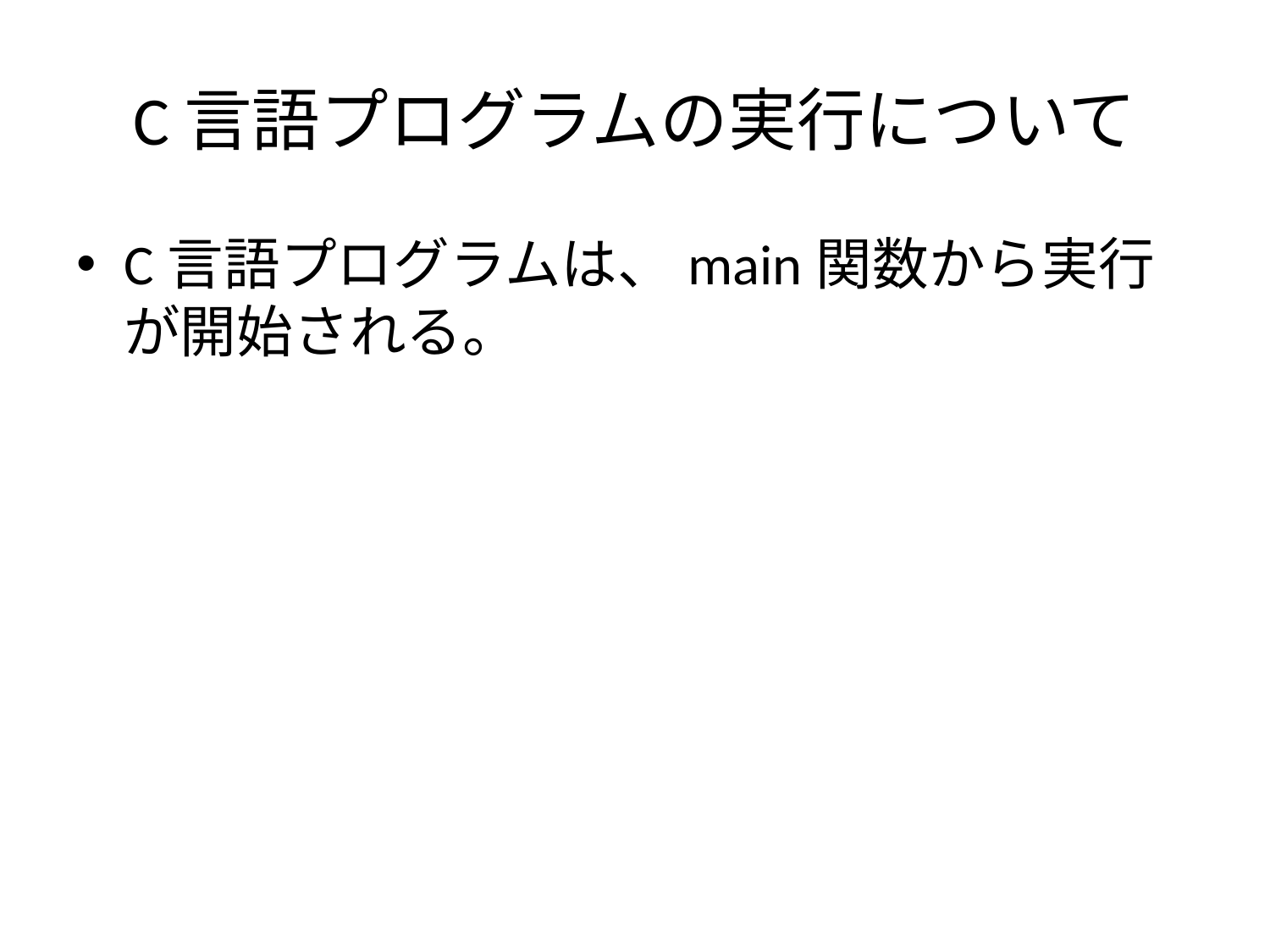

# C言語プログラムの実行について
C言語プログラムは、main関数から実行が開始される。